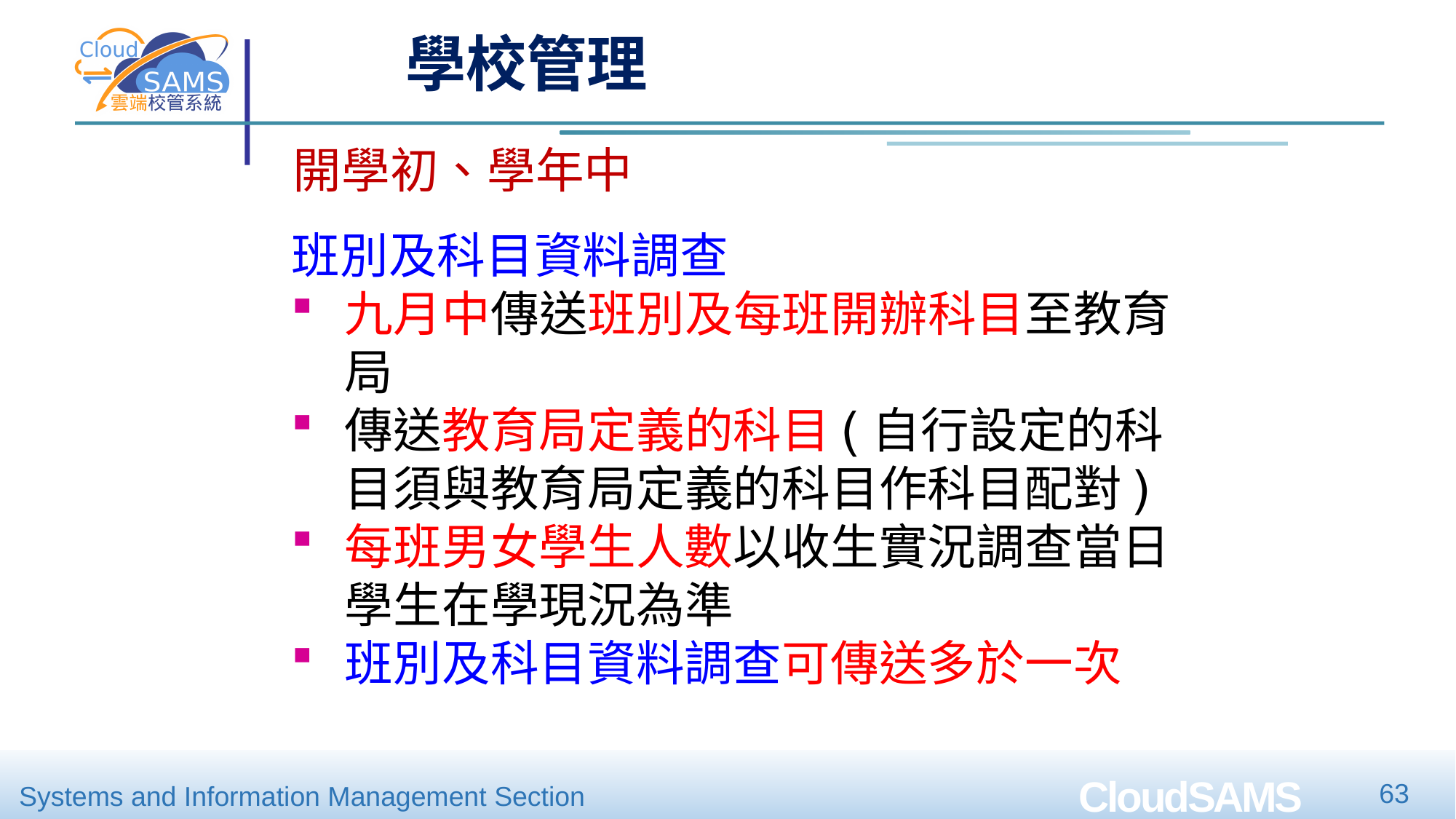

學校管理
開學初、學年中
班別及科目資料調查
九月中傳送班別及每班開辦科目至教育局
傳送教育局定義的科目(自行設定的科目須與教育局定義的科目作科目配對)
每班男女學生人數以收生實況調查當日學生在學現況為準
班別及科目資料調查可傳送多於一次
63